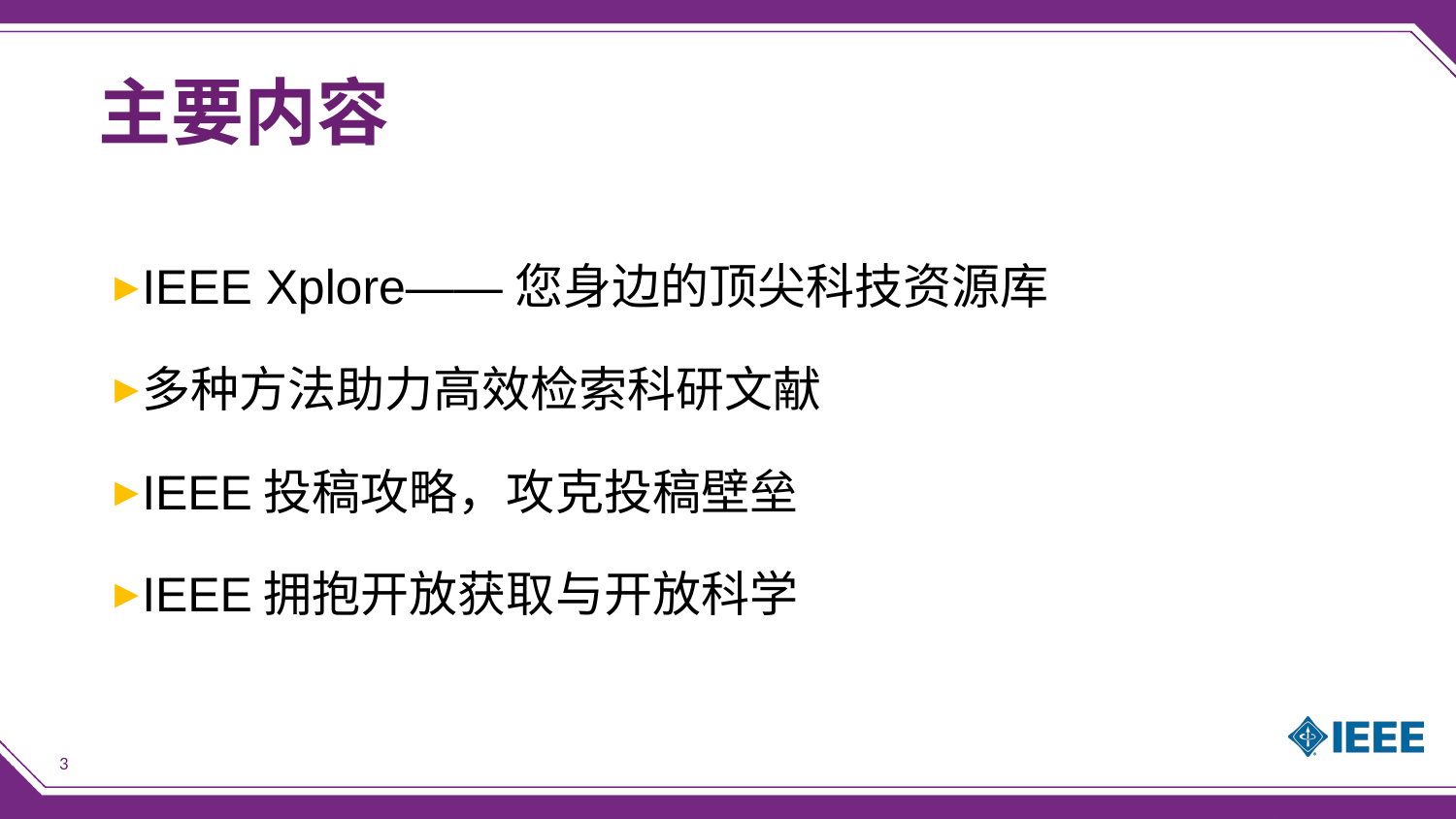

# 主要内容
IEEE Xplore——您身边的顶尖科技资源库
多种方法助力高效检索科研文献
IEEE投稿攻略，攻克投稿壁垒
IEEE拥抱开放获取与开放科学
3